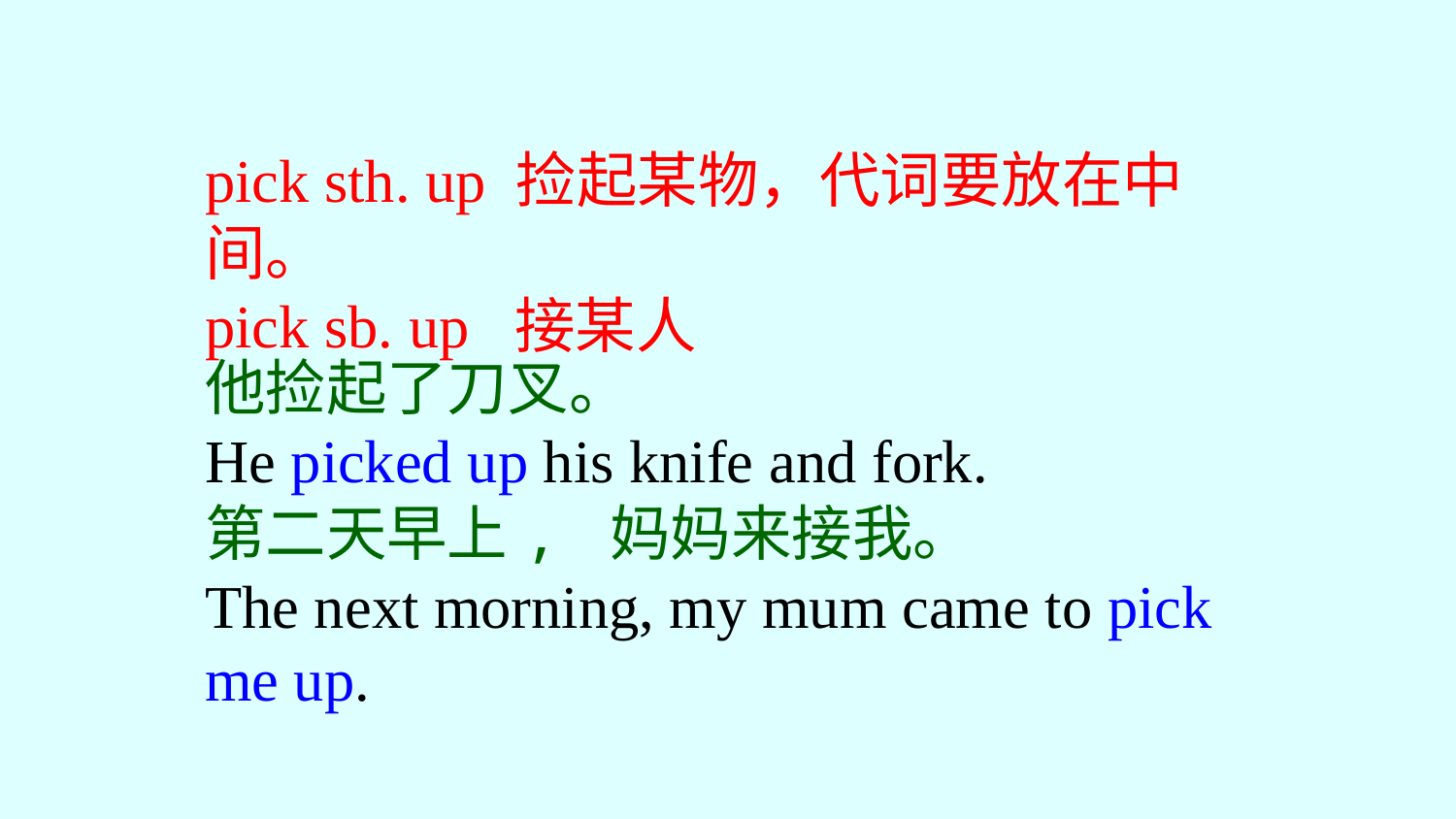

pick sth. up 捡起某物，代词要放在中间。
pick sb. up  接某人
他捡起了刀叉。
He picked up his knife and fork.
第二天早上, 妈妈来接我。
The next morning, my mum came to pick
me up.